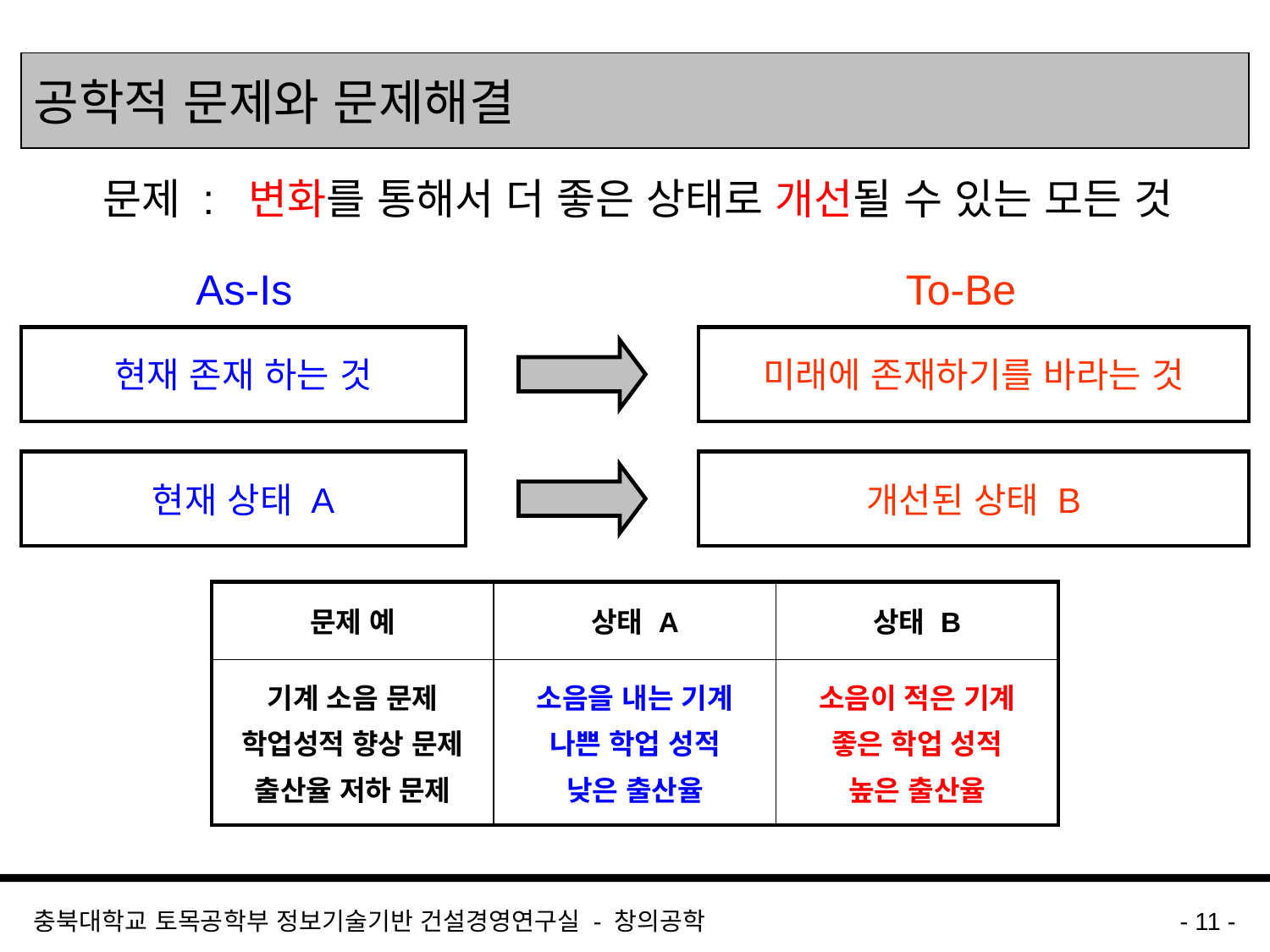

# 공학적 문제와 문제해결
문제 :  변화를 통해서 더 좋은 상태로 개선될 수 있는 모든 것
As-Is
To-Be
현재 존재 하는 것
미래에 존재하기를 바라는 것

현재 상태 A
개선된 상태 B

| 문제 예 | 상태 A | 상태 B |
| --- | --- | --- |
| 기계 소음 문제 학업성적 향상 문제 출산율 저하 문제 | 소음을 내는 기계 나쁜 학업 성적 낮은 출산율 | 소음이 적은 기계 좋은 학업 성적 높은 출산율 |
충북대학교 토목공학부 정보기술기반 건설경영연구실 - 창의공학
- 11 -